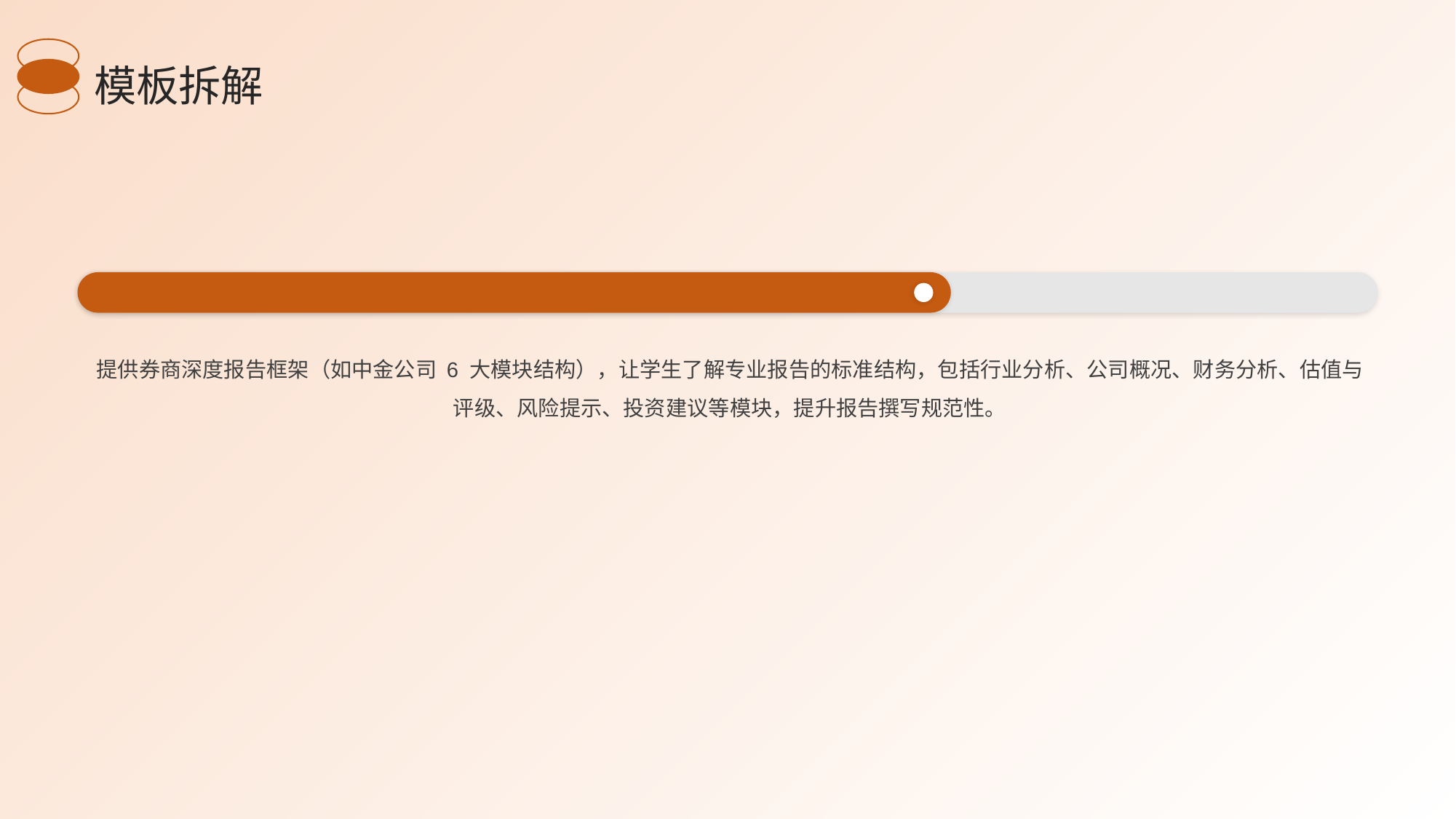

模板拆解

提供券商深度报告框架（如中金公司 6 大模块结构），让学生了解专业报告的标准结构，包括行业分析、公司概况、财务分析、估值与评级、风险提示、投资建议等模块，提升报告撰写规范性。